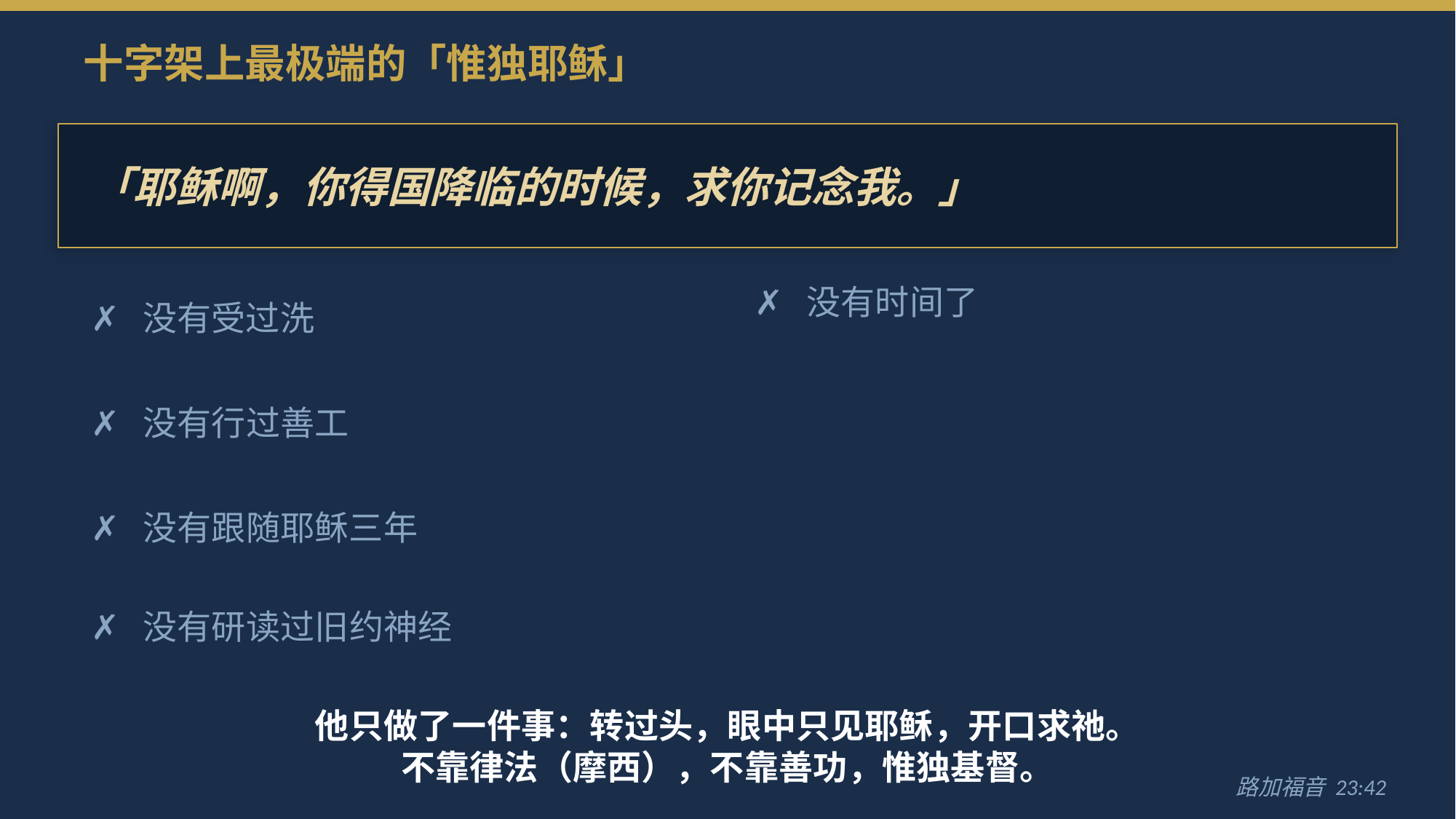

十字架上最极端的「惟独耶稣」

「耶稣啊，你得国降临的时候，求你记念我。」
✗  没有时间了
✗  没有受过洗
✗  没有行过善工
✗  没有跟随耶稣三年
✗  没有研读过旧约神经
他只做了一件事：转过头，眼中只见耶稣，开口求祂。
不靠律法（摩西），不靠善功，惟独基督。
路加福音 23:42